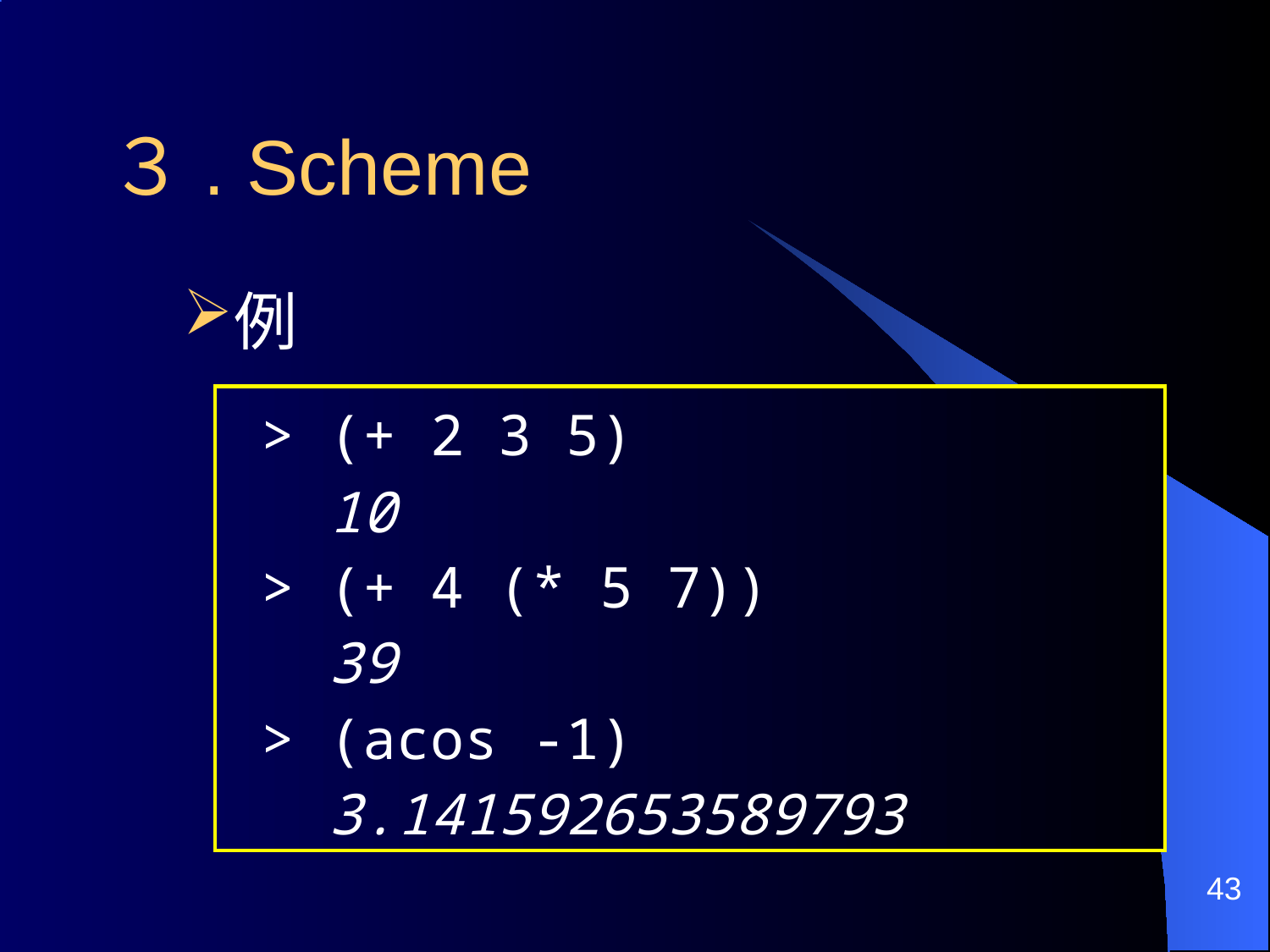

３. Scheme
例
 > (+ 2 3 5)
   10
 > (+ 4 (* 5 7))
   39
 > (acos -1)
   3.141592653589793
43